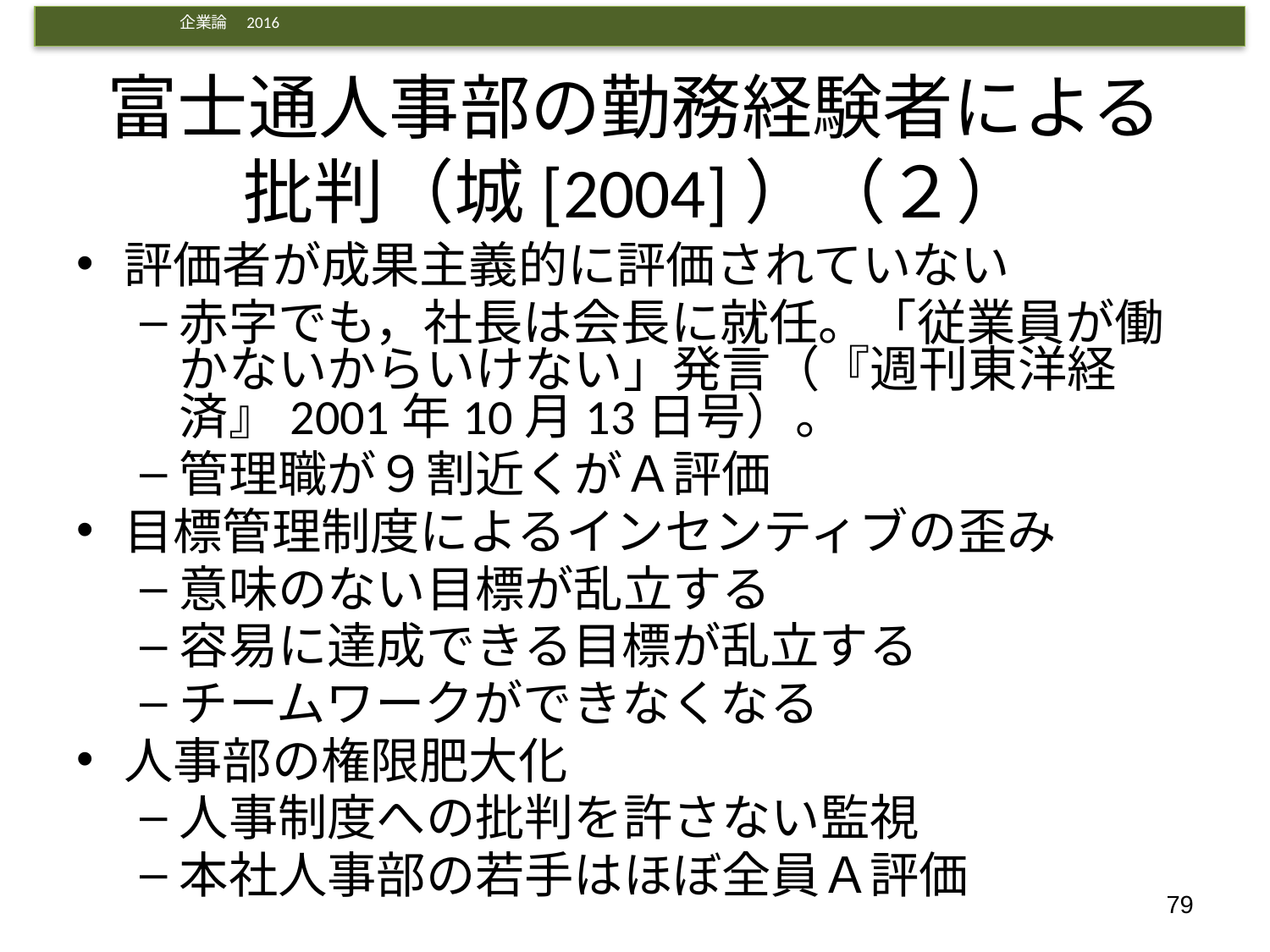

# 富士通人事部の勤務経験者による批判（城[2004]）（２）
評価者が成果主義的に評価されていない
赤字でも，社長は会長に就任。「従業員が働かないからいけない」発言（『週刊東洋経済』2001年10月13日号）。
管理職が９割近くがＡ評価
目標管理制度によるインセンティブの歪み
意味のない目標が乱立する
容易に達成できる目標が乱立する
チームワークができなくなる
人事部の権限肥大化
人事制度への批判を許さない監視
本社人事部の若手はほぼ全員Ａ評価

79